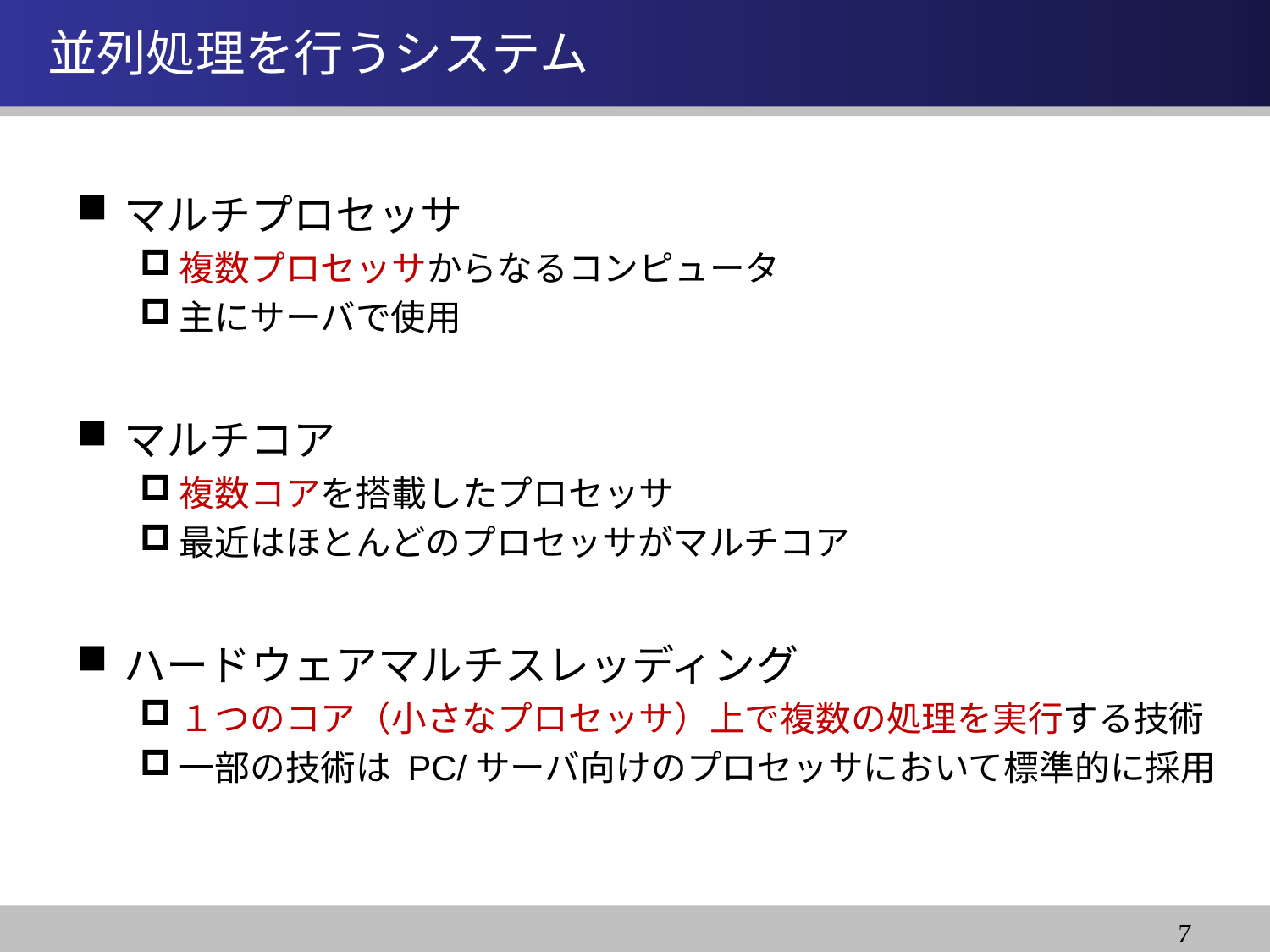

情報システム基盤学基礎１
# 並列処理を行うシステム
マルチプロセッサ
複数プロセッサからなるコンピュータ
主にサーバで使用

マルチコア
複数コアを搭載したプロセッサ
最近はほとんどのプロセッサがマルチコア

ハードウェアマルチスレッディング
１つのコア（小さなプロセッサ）上で複数の処理を実行する技術
一部の技術は PC/サーバ向けのプロセッサにおいて標準的に採用
7